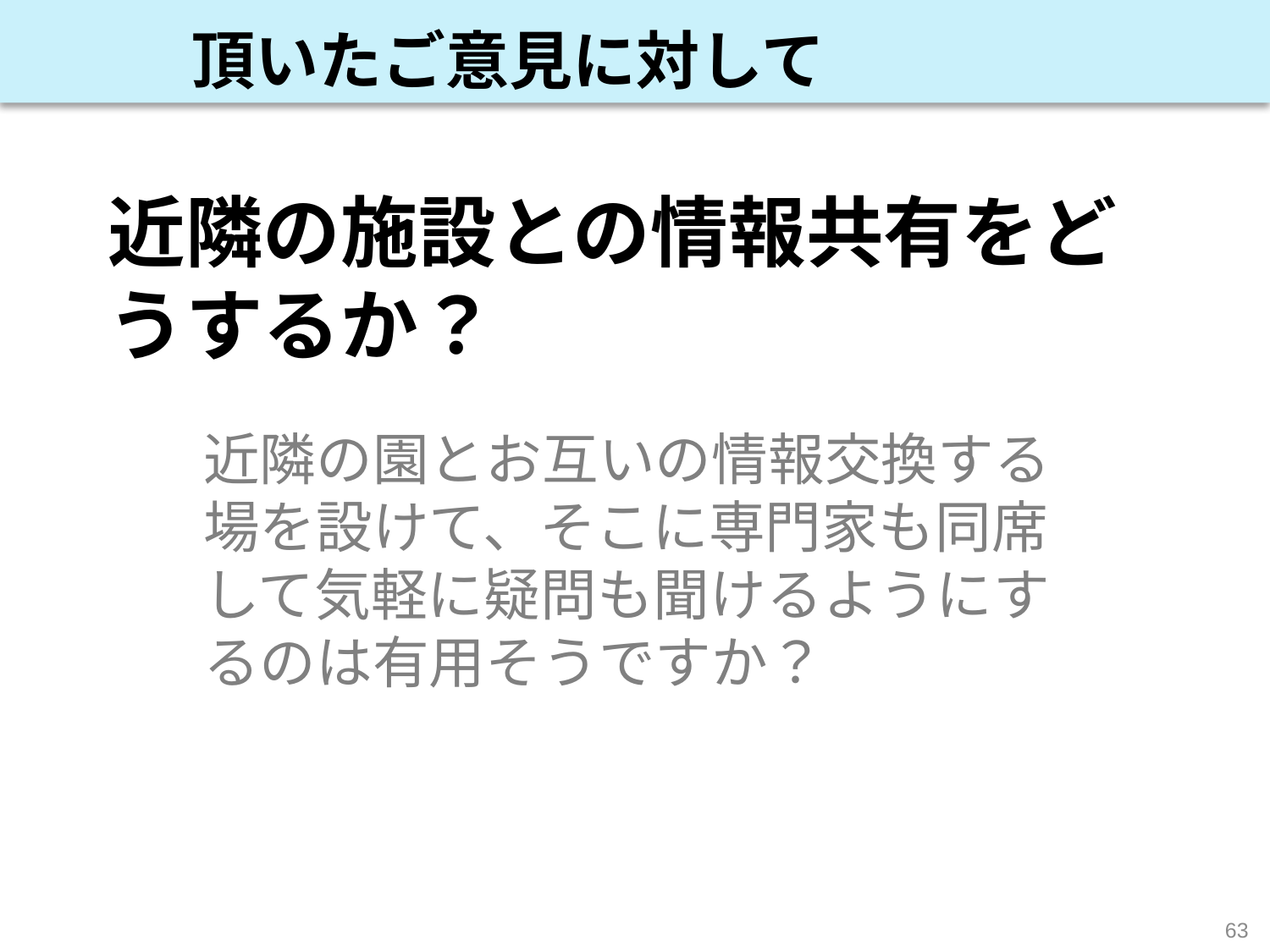

頂いたご意見に対して
# 近隣の施設との情報共有をどうするか？
近隣の園とお互いの情報交換する場を設けて、そこに専門家も同席して気軽に疑問も聞けるようにするのは有用そうですか？
63